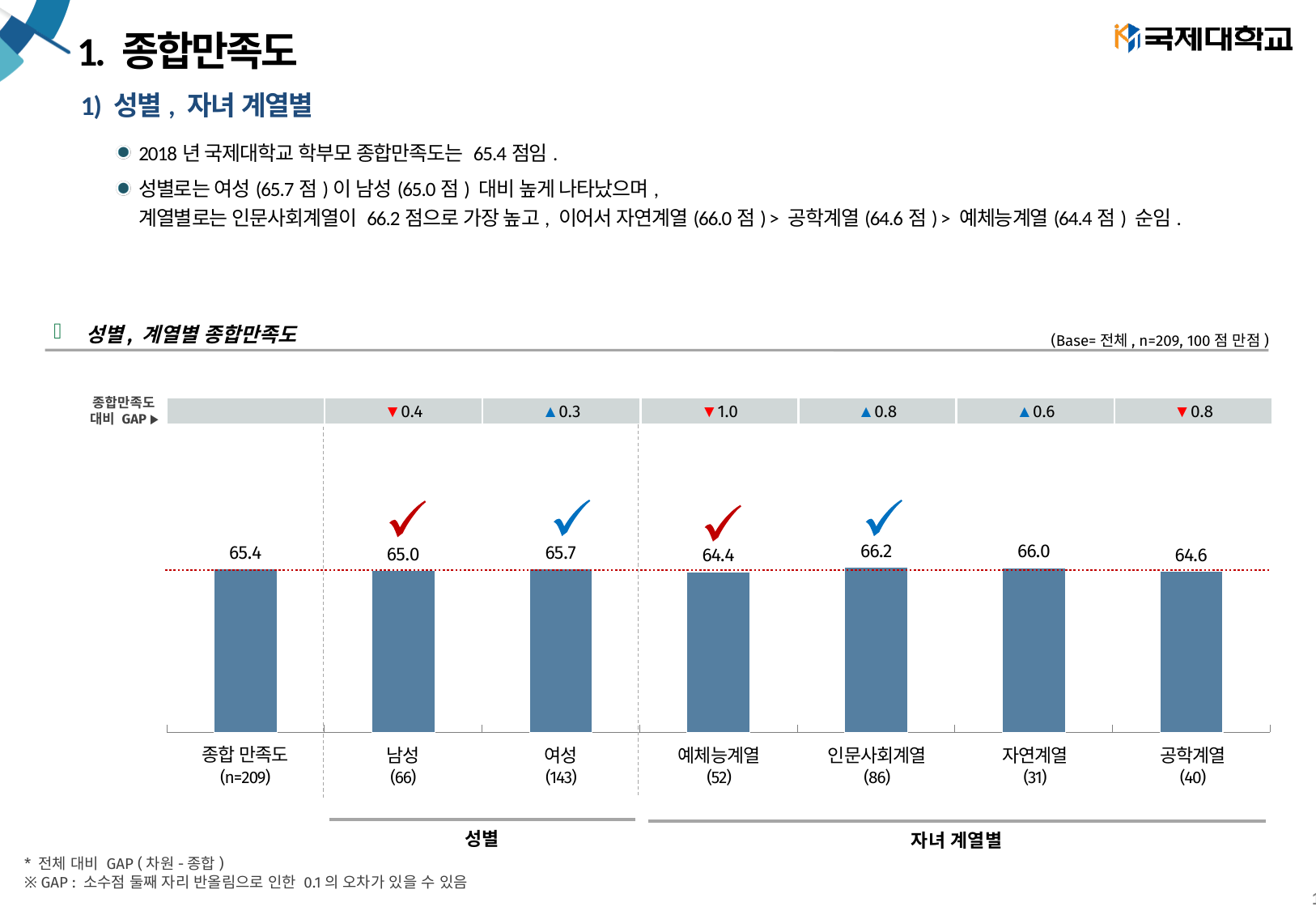

# 1. 종합만족도
1) 성별, 자녀 계열별
2018년 국제대학교 학부모 종합만족도는 65.4점임.
성별로는 여성(65.7점)이 남성(65.0점) 대비 높게 나타났으며,
계열별로는 인문사회계열이 66.2점으로 가장 높고, 이어서 자연계열(66.0점) > 공학계열(64.6점) > 예체능계열(64.4점) 순임.
성별, 계열별 종합만족도
(Base=전체, n=209, 100점 만점)

### Chart

| Category | 2017년 |
|---|---|
| 전체 | 65.4459575510747 |
| 남성 | 64.99611499597901 |
| 여성 | 65.65357719188812 |
| 예체능계열 | 64.39842209073964 |
| 인문사회계열 | 66.2492546211628 |
| 자연계열 | 66.04631927186102 |
| 공학계열 | 64.61538461521155 |
|  | ▼0.4 | ▲0.3 | ▼1.0 | ▲0.8 | ▲0.6 | ▼0.8 |
| --- | --- | --- | --- | --- | --- | --- |
종합만족도
대비 GAP ▶

| 종합 만족도 | 남성 | 여성 | 예체능계열 | 인문사회계열 | 자연계열 | 공학계열 |
| --- | --- | --- | --- | --- | --- | --- |
| (n=209) | (66) | (143) | (52) | (86) | (31) | (40) |
| 성별 |
| --- |
| 자녀 계열별 |
| --- |
* 전체 대비 GAP (차원-종합)
※ GAP : 소수점 둘째 자리 반올림으로 인한 0.1의 오차가 있을 수 있음